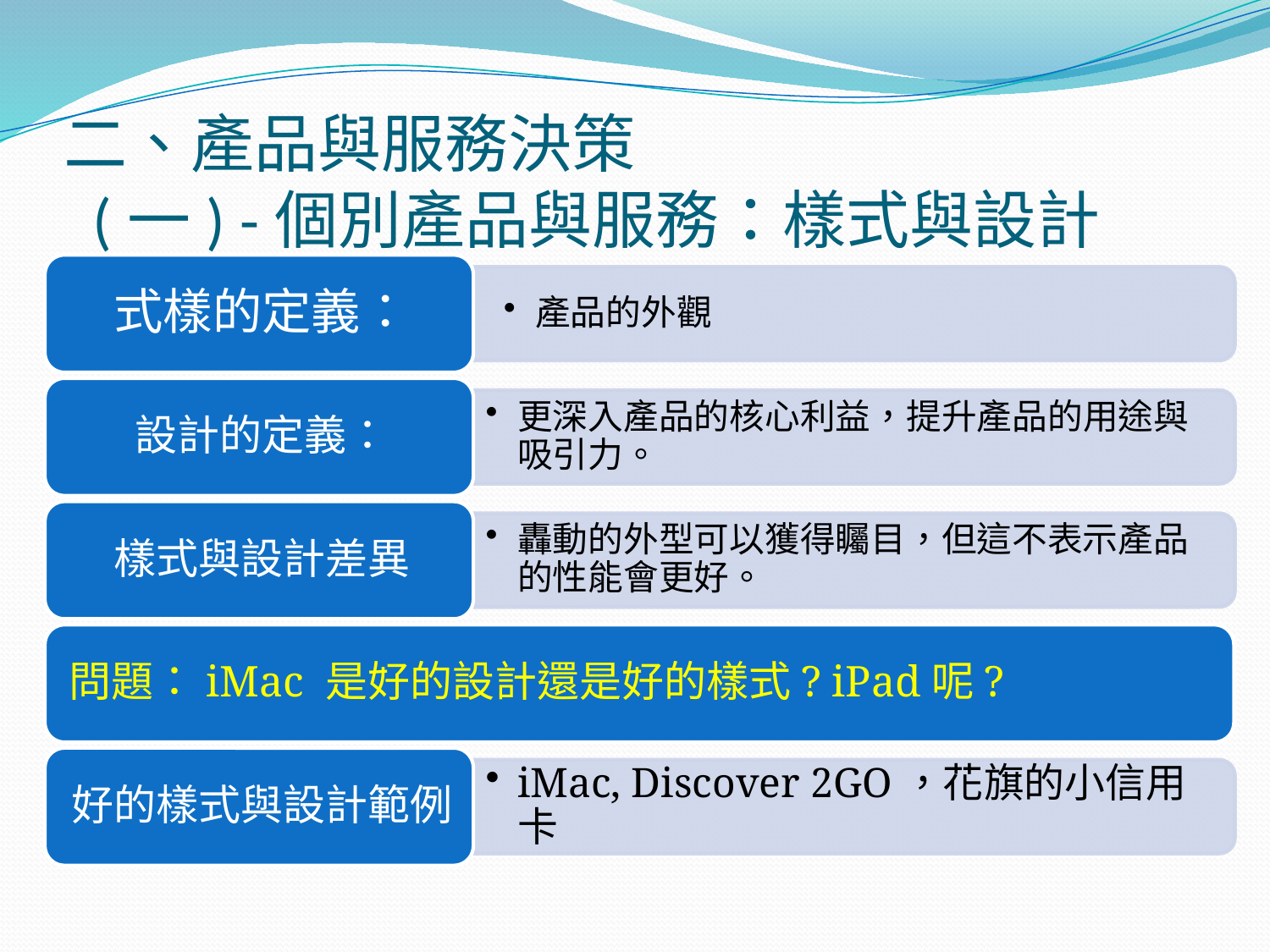

# 二、產品與服務決策 (一) -個別產品與服務：樣式與設計
產品的外觀
式樣的定義：
更深入產品的核心利益，提升產品的用途與吸引力。
設計的定義：
轟動的外型可以獲得矚目，但這不表示產品的性能會更好。
樣式與設計差異
問題：iMac 是好的設計還是好的樣式? iPad呢?
iMac, Discover 2GO，花旗的小信用卡
好的樣式與設計範例